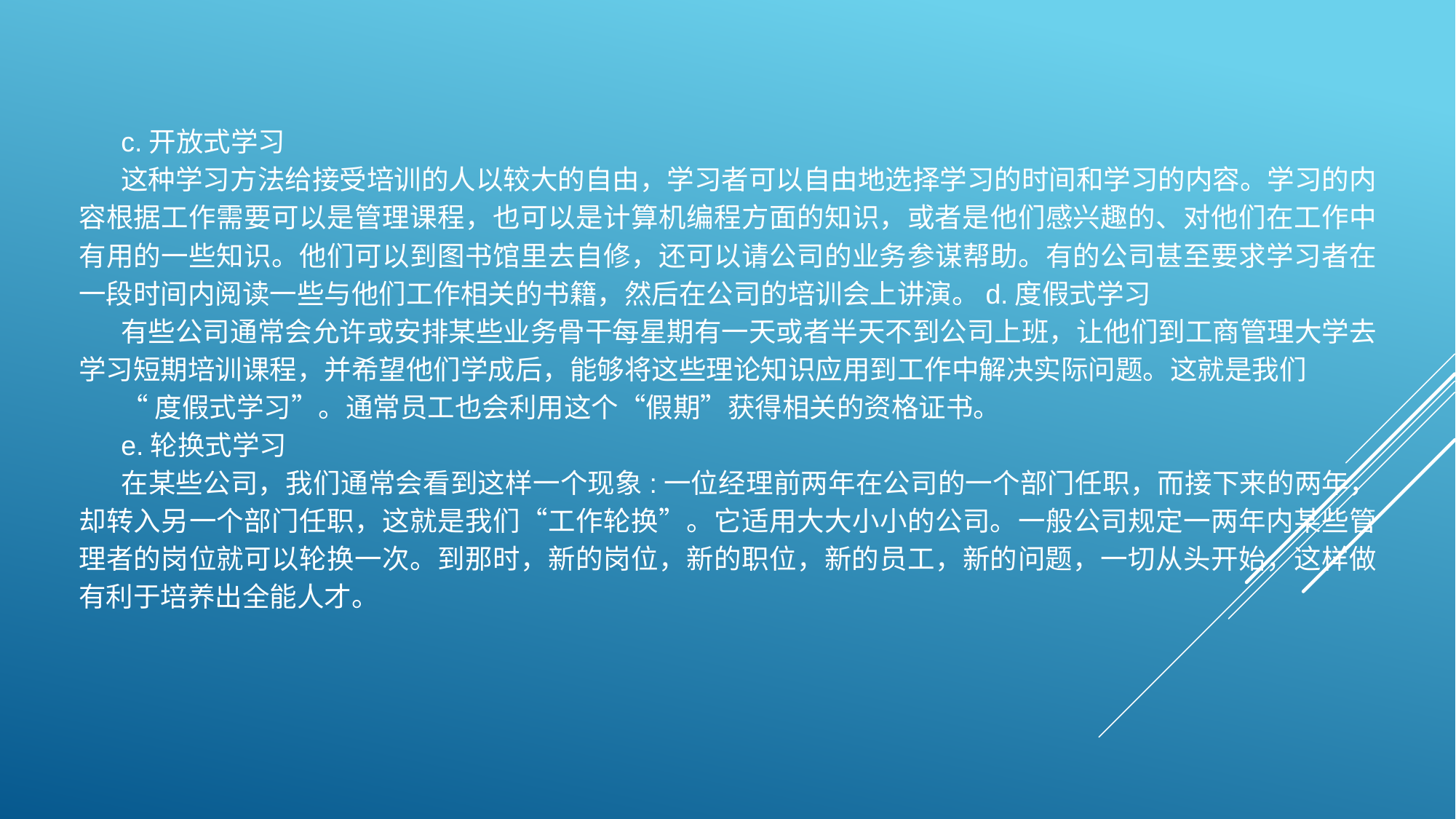

c.开放式学习
这种学习方法给接受培训的人以较大的自由，学习者可以自由地选择学习的时间和学习的内容。学习的内容根据工作需要可以是管理课程，也可以是计算机编程方面的知识，或者是他们感兴趣的、对他们在工作中有用的一些知识。他们可以到图书馆里去自修，还可以请公司的业务参谋帮助。有的公司甚至要求学习者在一段时间内阅读一些与他们工作相关的书籍，然后在公司的培训会上讲演。d.度假式学习
有些公司通常会允许或安排某些业务骨干每星期有一天或者半天不到公司上班，让他们到工商管理大学去学习短期培训课程，并希望他们学成后，能够将这些理论知识应用到工作中解决实际问题。这就是我们
“度假式学习”。通常员工也会利用这个“假期”获得相关的资格证书。
e.轮换式学习
在某些公司，我们通常会看到这样一个现象:一位经理前两年在公司的一个部门任职，而接下来的两年，却转入另一个部门任职，这就是我们“工作轮换”。它适用大大小小的公司。一般公司规定一两年内某些管理者的岗位就可以轮换一次。到那时，新的岗位，新的职位，新的员工，新的问题，一切从头开始，这样做有利于培养出全能人才。